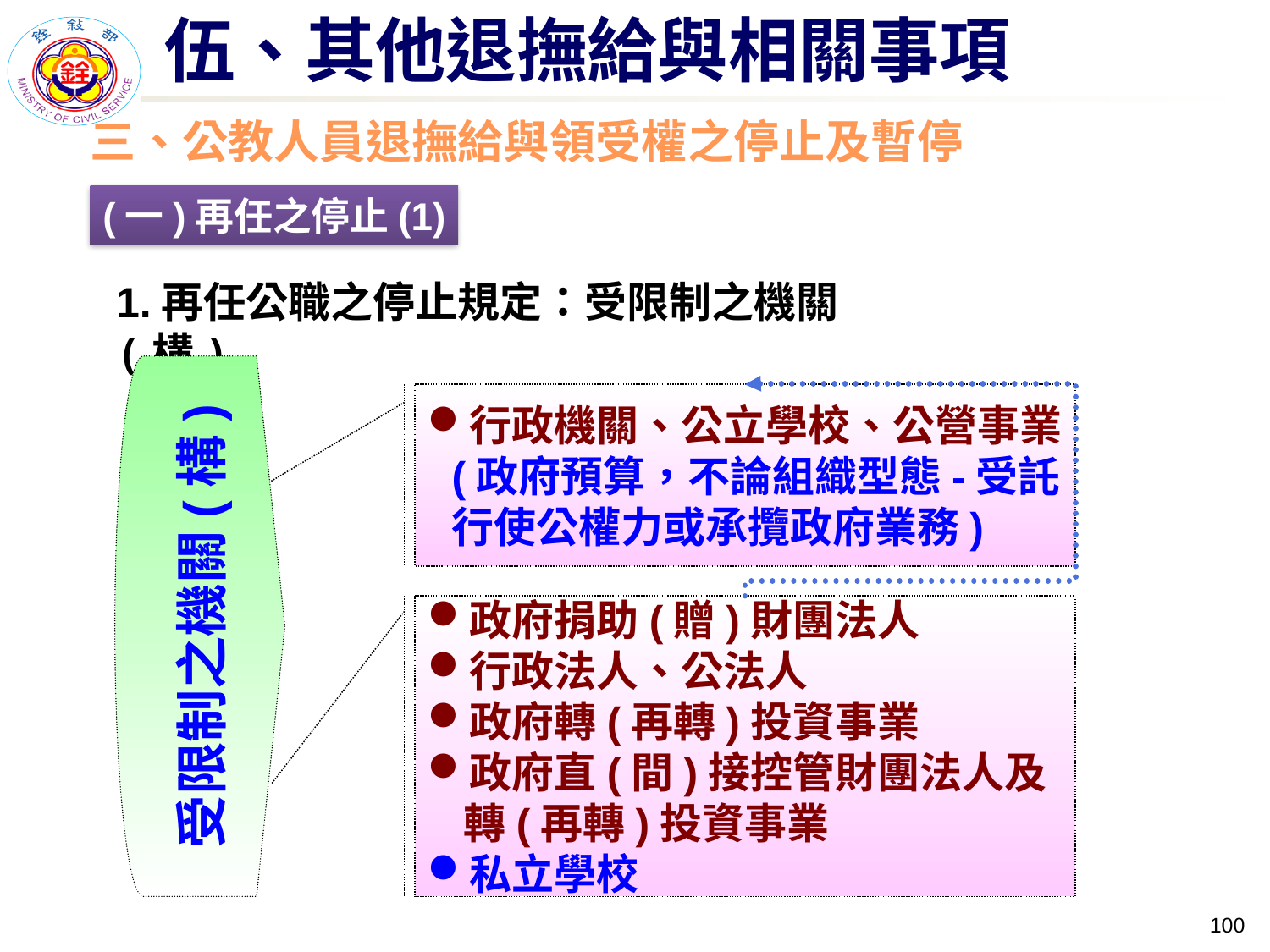

伍、其他退撫給與相關事項
三、公教人員退撫給與領受權之停止及暫停
(一)再任之停止(1)
1.再任公職之停止規定：受限制之機關(構)
受限制之機關(構)
行政機關、公立學校、公營事業(政府預算，不論組織型態-受託行使公權力或承攬政府業務)
政府捐助(贈)財團法人
行政法人、公法人
政府轉(再轉)投資事業
政府直(間)接控管財團法人及轉(再轉)投資事業
私立學校
100